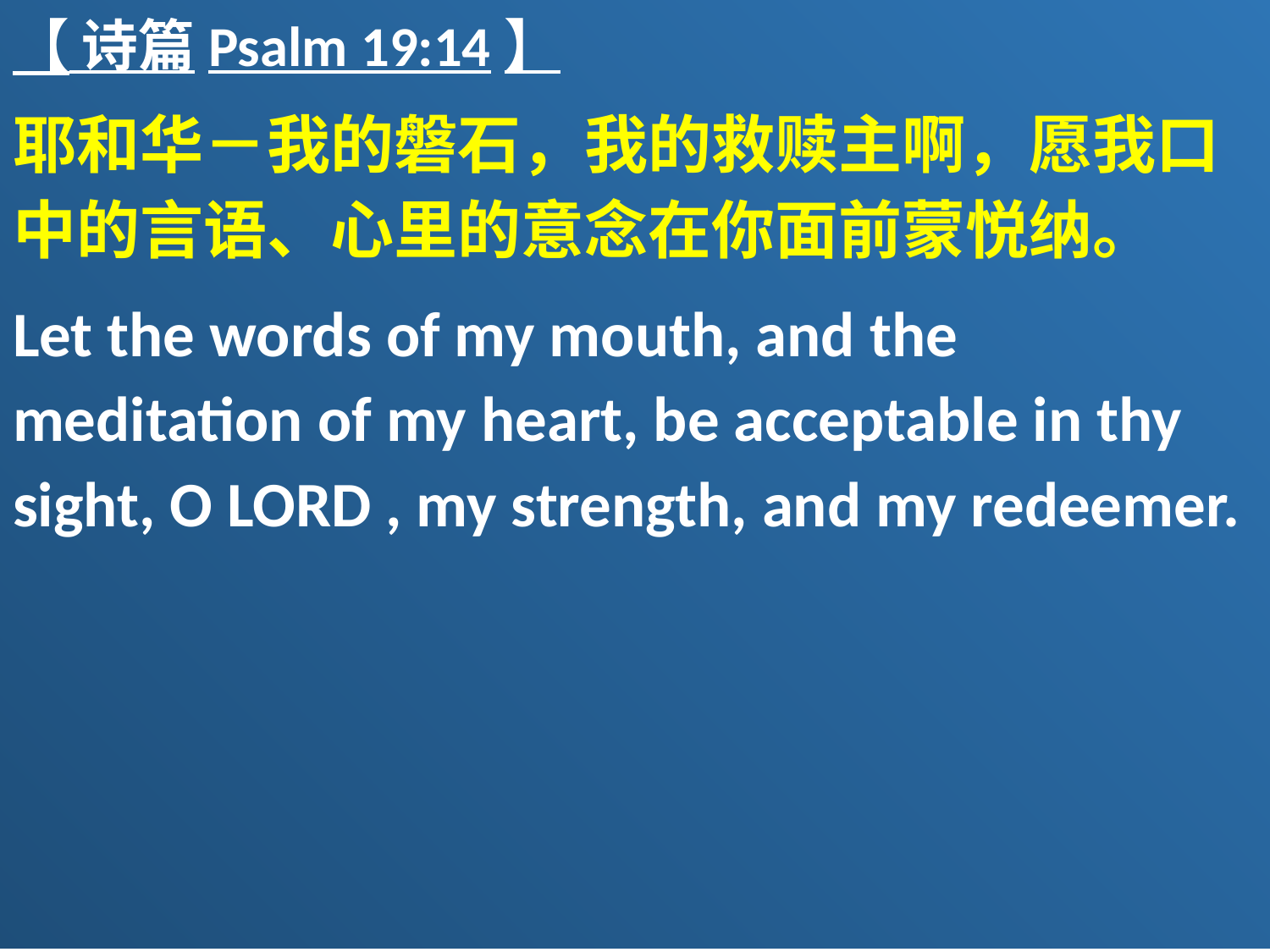

【 诗篇Psalm 19:14】
耶和华－我的磐石，我的救赎主啊，愿我口中的言语、心里的意念在你面前蒙悦纳。
Let the words of my mouth, and the meditation of my heart, be acceptable in thy sight, O LORD , my strength, and my redeemer.